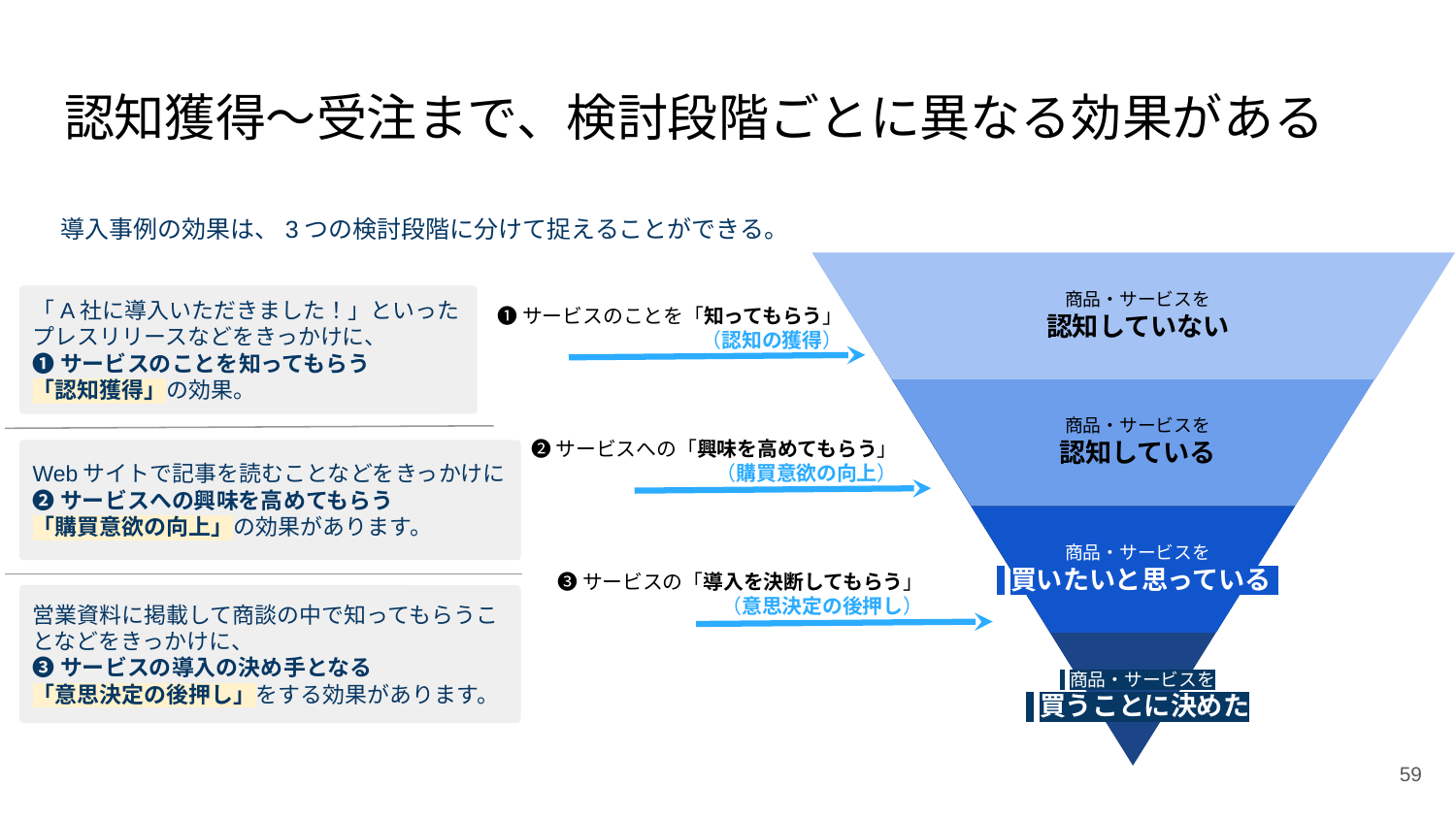

# 認知獲得〜受注まで、検討段階ごとに異なる効果がある
導入事例の効果は、3つの検討段階に分けて捉えることができる。

商品・サービスを
認知していない

商品・サービスを
認知している

商品・サービスを
 買いたいと思っている
 商品・サービスを
 買うことに決めた
「A社に導入いただきました！」といったプレスリリースなどをきっかけに、
❶サービスのことを知ってもらう
「認知獲得」の効果。
❶サービスのことを「知ってもらう」
（認知の獲得）
❷サービスへの「興味を高めてもらう」
（購買意欲の向上）
Webサイトで記事を読むことなどをきっかけに
❷サービスへの興味を高めてもらう
「購買意欲の向上」の効果があります。
❸サービスの「導入を決断してもらう」
（意思決定の後押し）
営業資料に掲載して商談の中で知ってもらうことなどをきっかけに、
❸サービスの導入の決め手となる
「意思決定の後押し」をする効果があります。
59